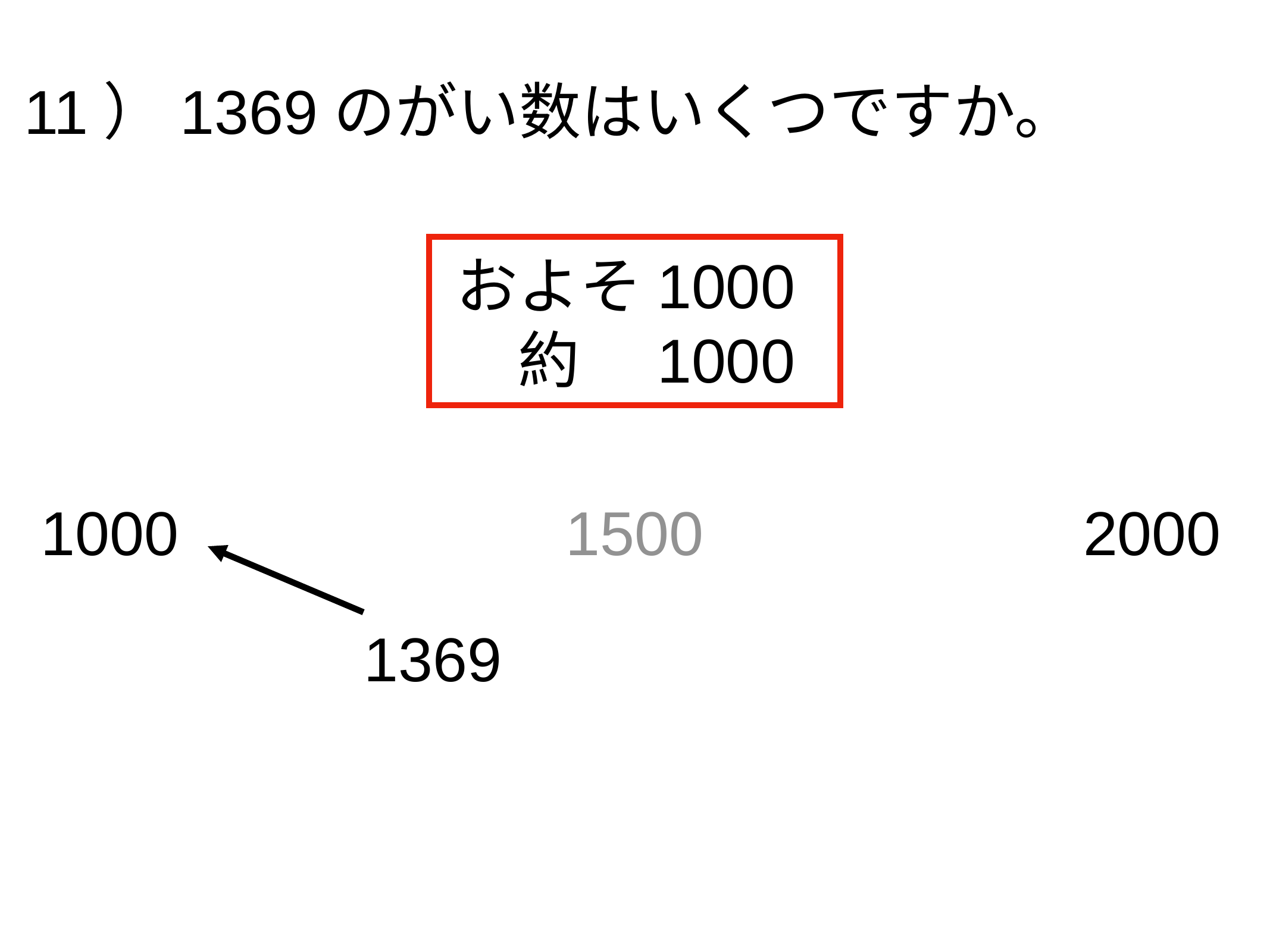

11）1369のがい数はいくつですか。

およそ1000
　約　1000
1000
1500
2000

1369